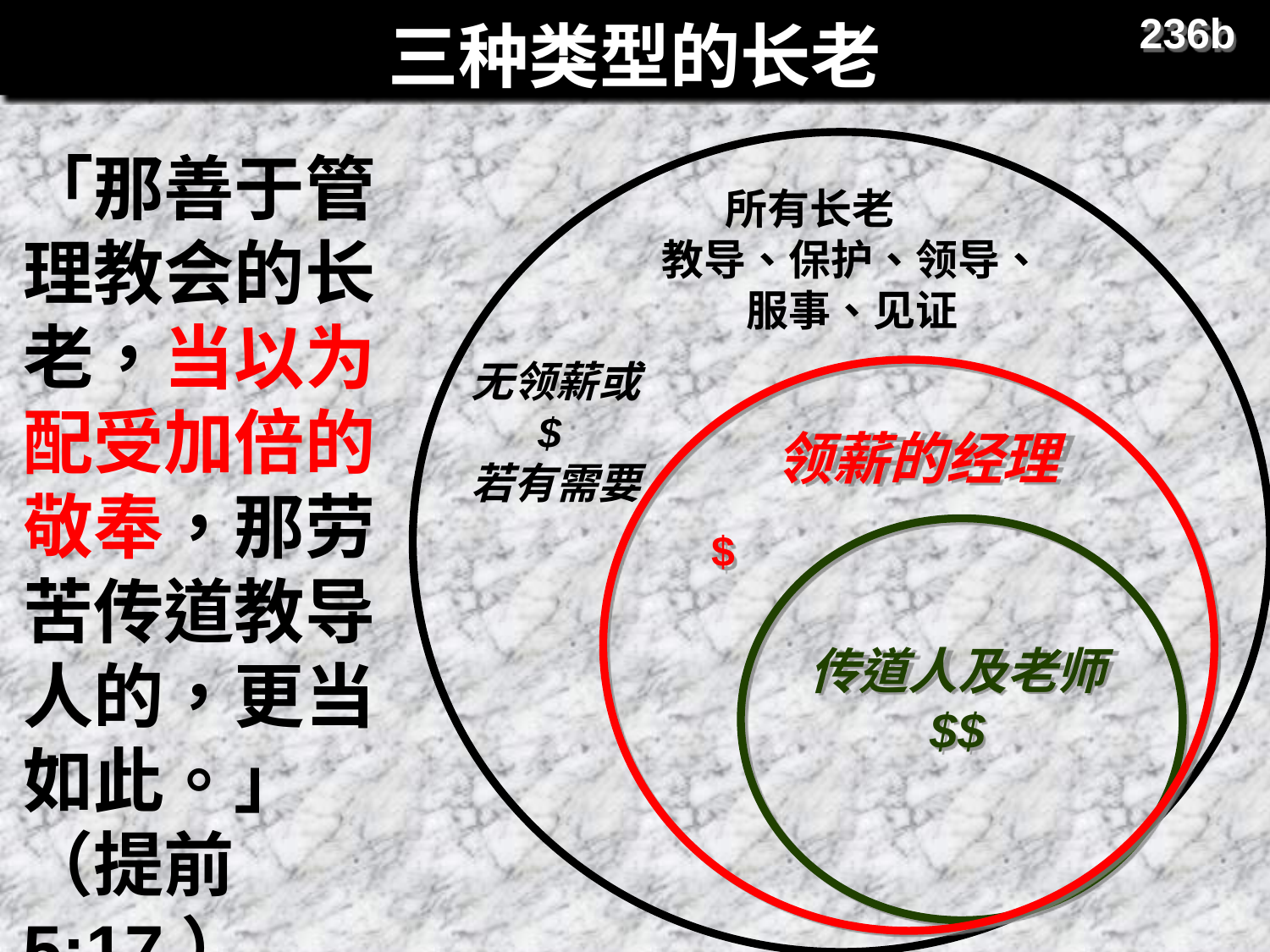

三种类型的长老
236b

「那善于管理教会的长老，当以为配受加倍的敬奉，那劳苦传道教导人的，更当如此。」（提前5:17）
所有长老
教导、保护、领导、服事、见证
无领薪或 $
若有需要

领薪的经理
$

传道人及老师
$$